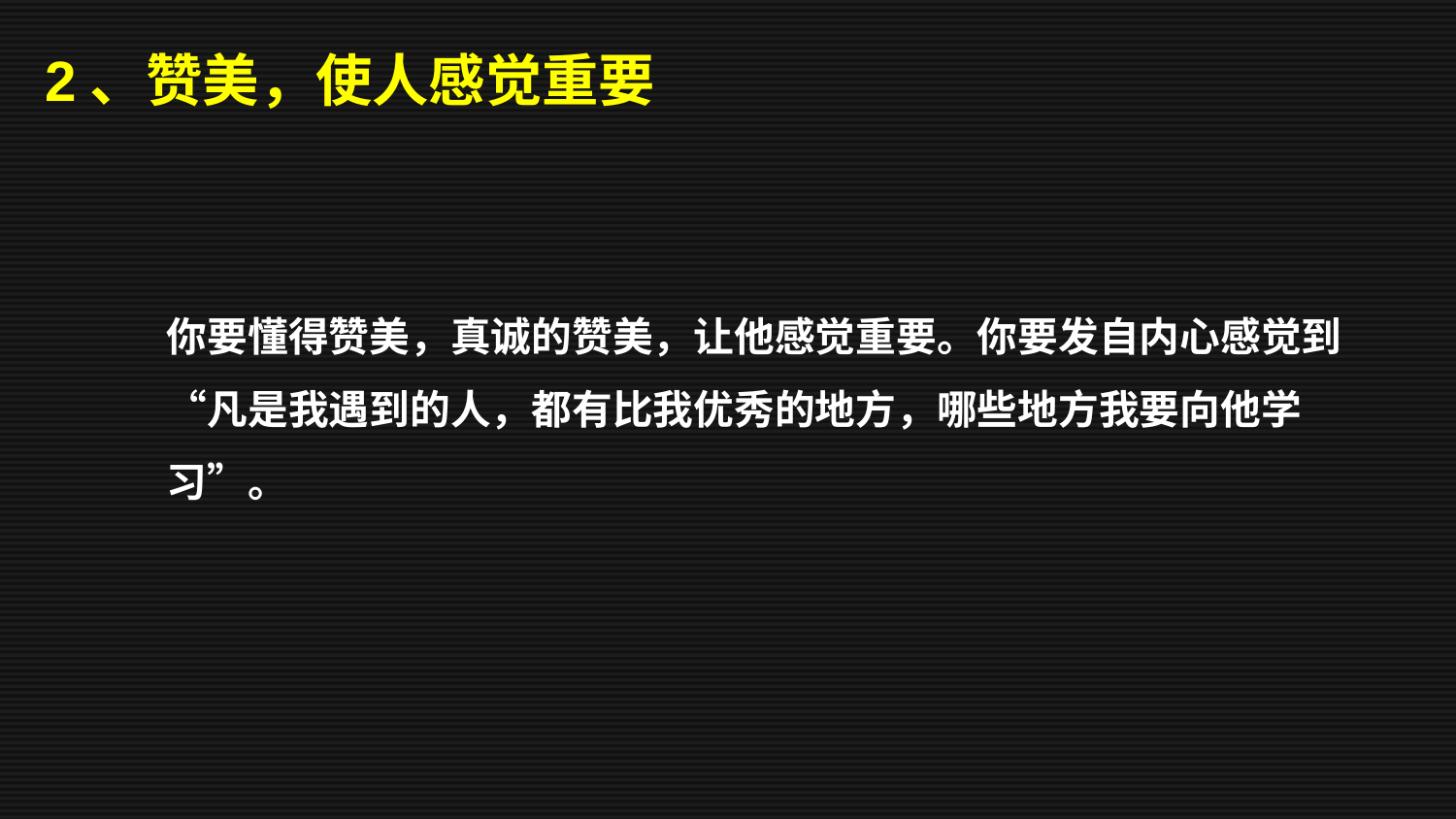

2、赞美，使人感觉重要
你要懂得赞美，真诚的赞美，让他感觉重要。你要发自内心感觉到“凡是我遇到的人，都有比我优秀的地方，哪些地方我要向他学习”。